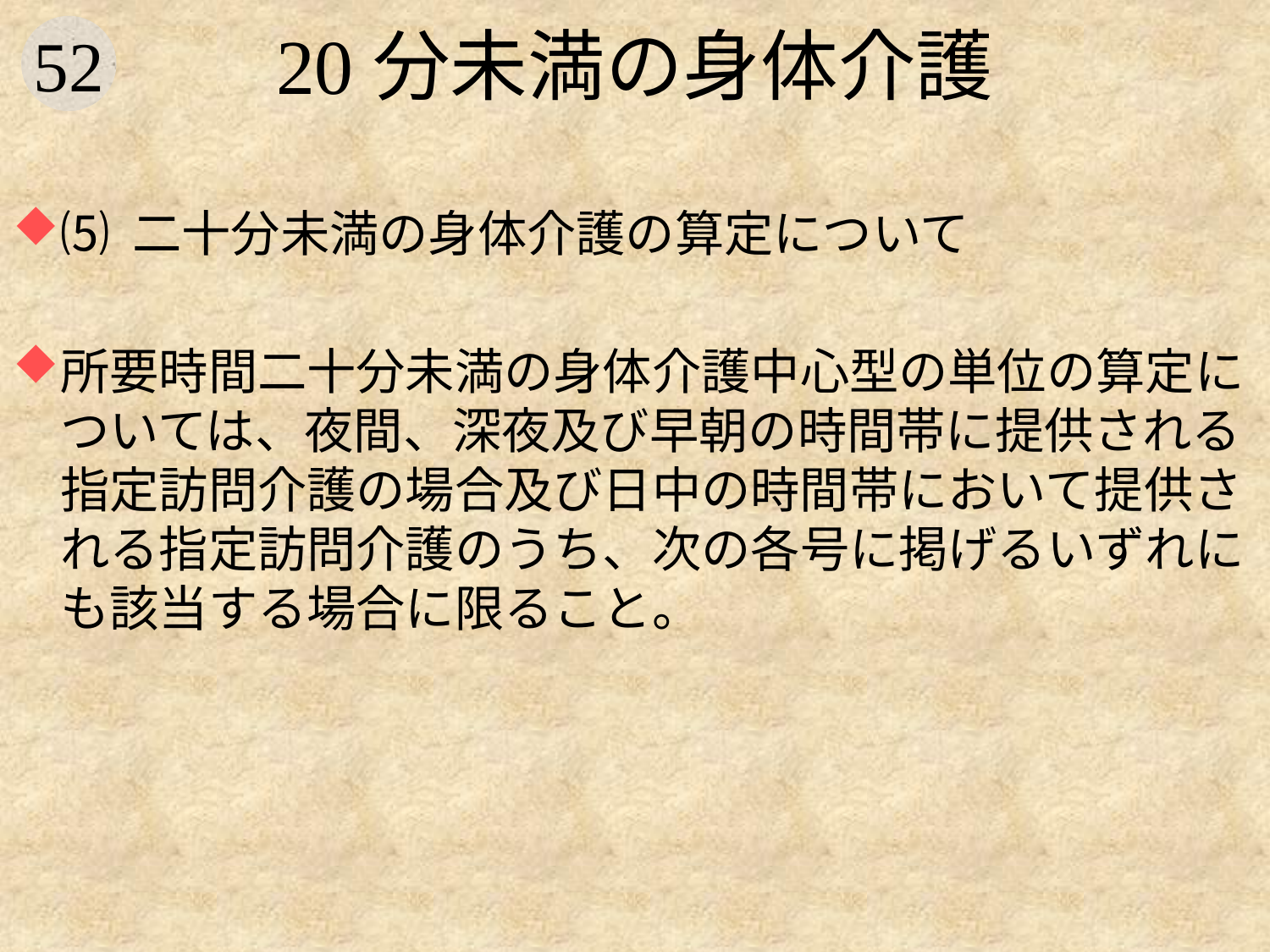

# 20分未満の身体介護
⑸ 二十分未満の身体介護の算定について

所要時間二十分未満の身体介護中心型の単位の算定については、夜間、深夜及び早朝の時間帯に提供される指定訪問介護の場合及び日中の時間帯において提供される指定訪問介護のうち、次の各号に掲げるいずれにも該当する場合に限ること。